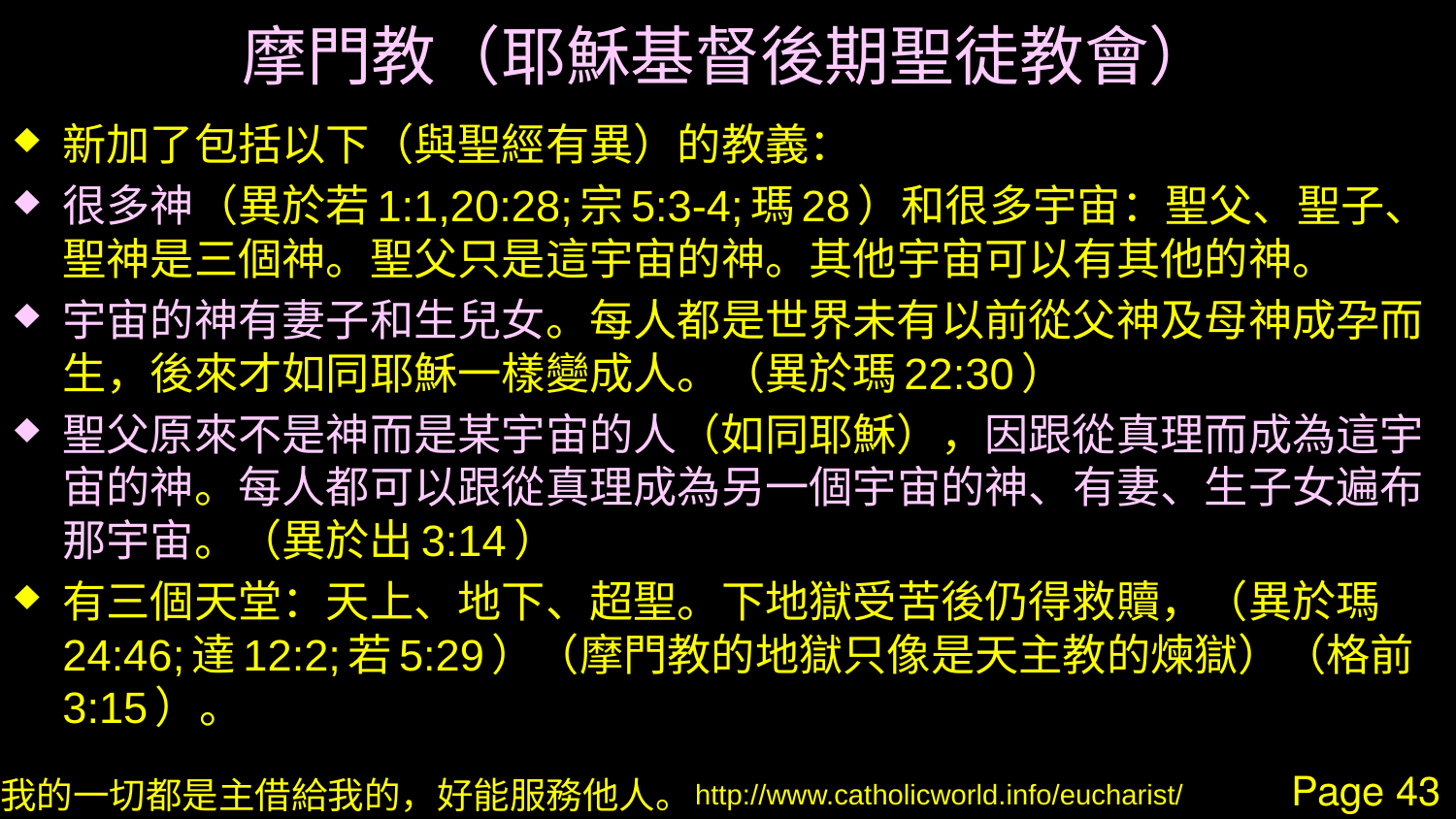

# 摩門教（耶穌基督後期聖徒教會）
新加了包括以下（與聖經有異）的教義：
很多神（異於若1:1,20:28;宗5:3-4;瑪28）和很多宇宙：聖父、聖子、聖神是三個神。聖父只是這宇宙的神。其他宇宙可以有其他的神。
宇宙的神有妻子和生兒女。每人都是世界未有以前從父神及母神成孕而生，後來才如同耶穌一樣變成人。（異於瑪22:30）
聖父原來不是神而是某宇宙的人（如同耶穌），因跟從真理而成為這宇宙的神。每人都可以跟從真理成為另一個宇宙的神、有妻、生子女遍布那宇宙。（異於出3:14）
有三個天堂：天上、地下、超聖。下地獄受苦後仍得救贖，（異於瑪24:46;達12:2;若5:29）（摩門教的地獄只像是天主教的煉獄）（格前3:15）。